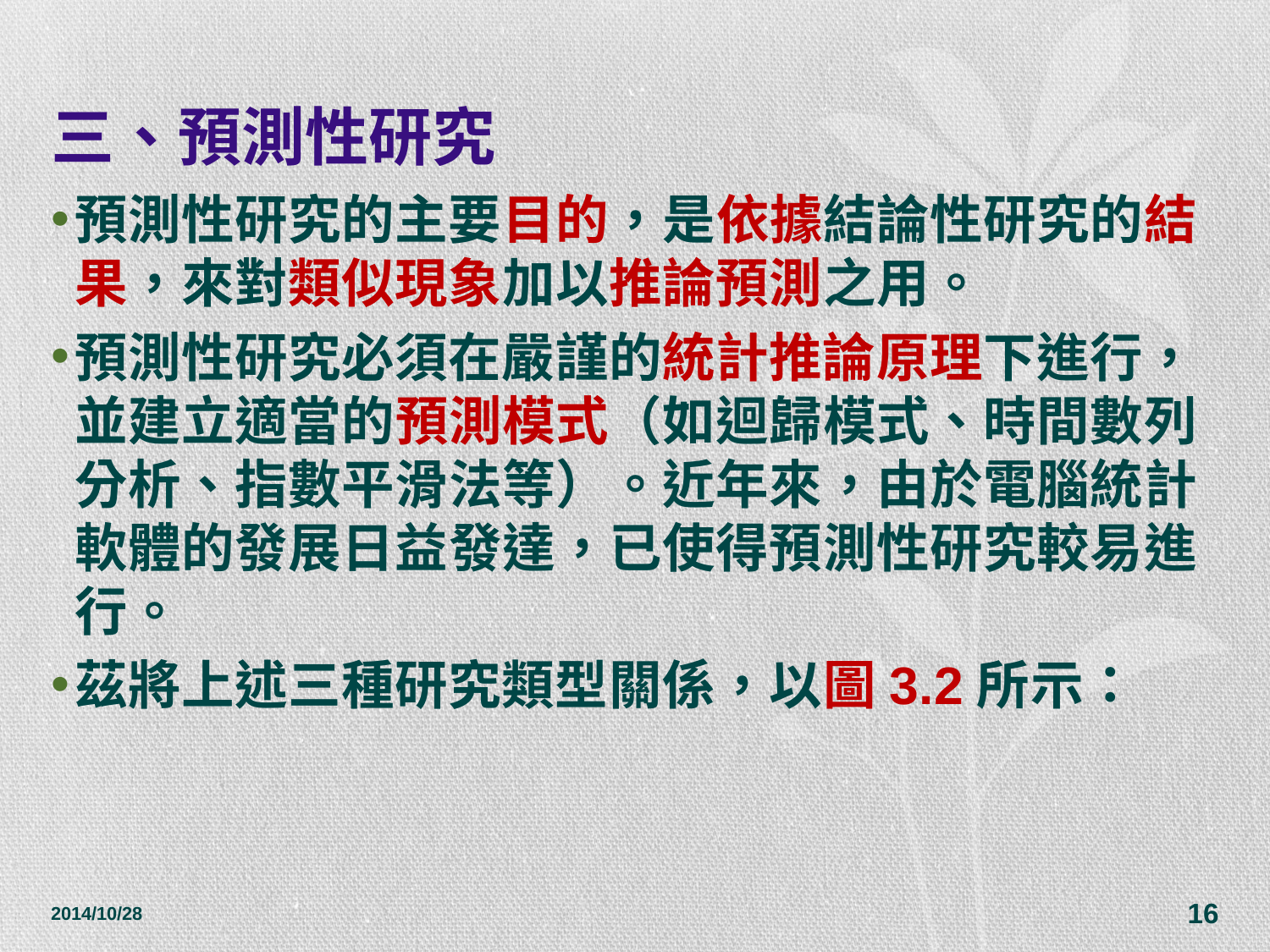

# 三、預測性研究
預測性研究的主要目的，是依據結論性研究的結果，來對類似現象加以推論預測之用。
預測性研究必須在嚴謹的統計推論原理下進行，並建立適當的預測模式（如迴歸模式、時間數列分析、指數平滑法等）。近年來，由於電腦統計軟體的發展日益發達，已使得預測性研究較易進行。
茲將上述三種研究類型關係，以圖3.2所示：
2014/10/28
16